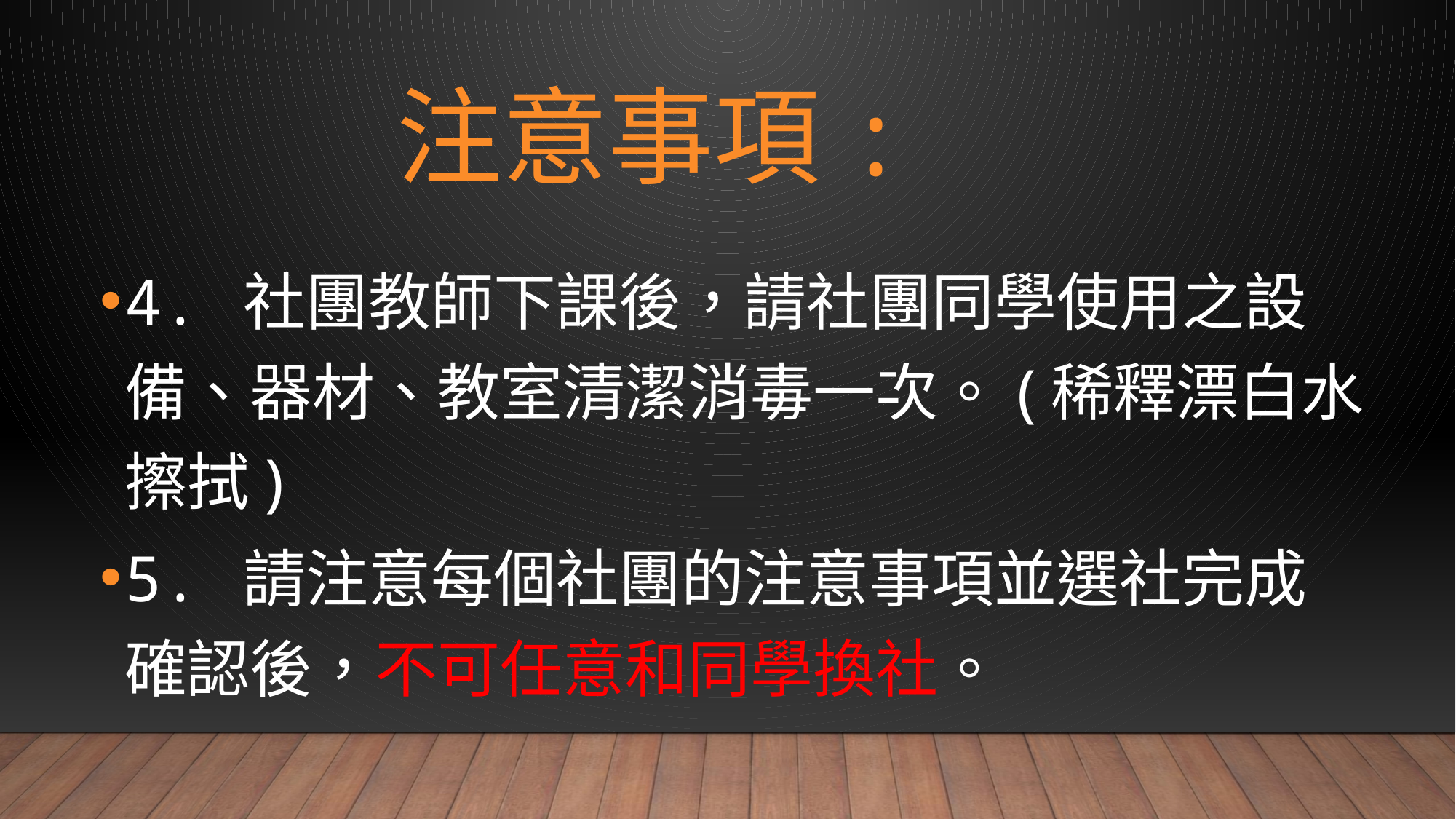

# 注意事項:
4. 社團教師下課後，請社團同學使用之設備、器材、教室清潔消毒一次。(稀釋漂白水擦拭)
5. 請注意每個社團的注意事項並選社完成確認後，不可任意和同學換社。